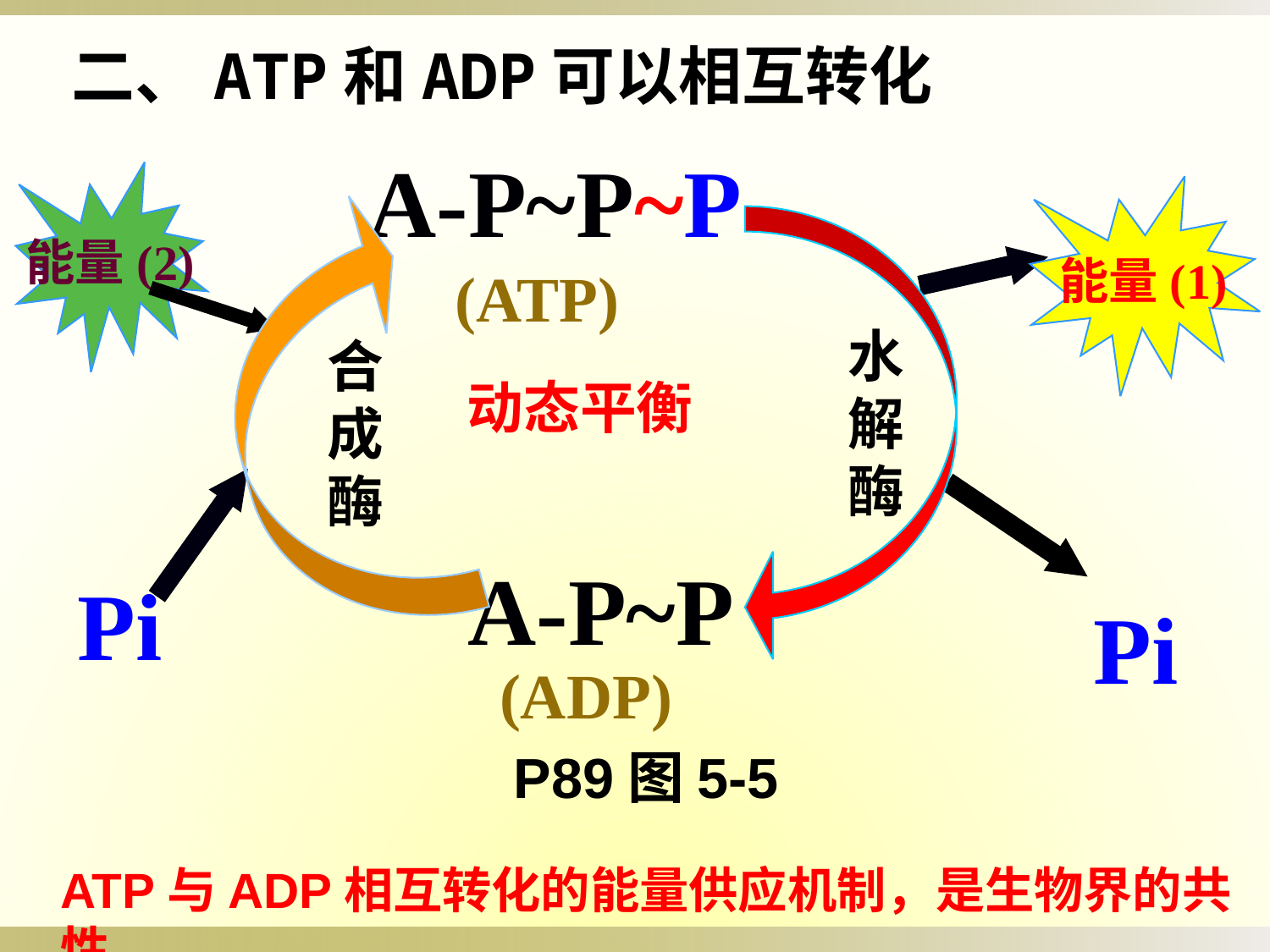

二、ATP和ADP可以相互转化
A-P~P~P
(ATP)
能量(2)

能量(1)

水
解
酶
合
成
酶
动态平衡

Pi

Pi
A-P~P
(ADP)
P89图5-5
ATP与ADP相互转化的能量供应机制，是生物界的共性